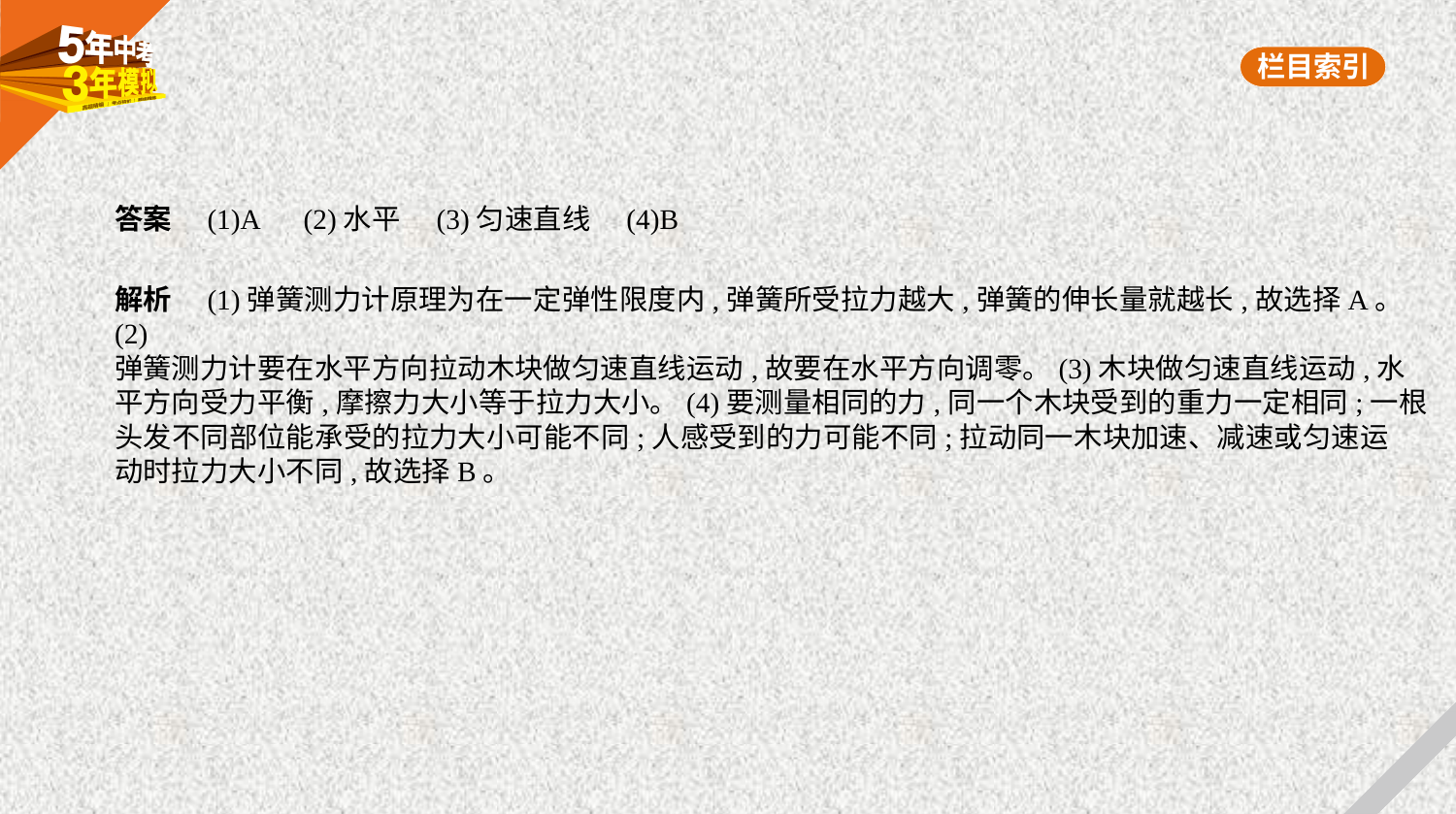

答案　(1)A　(2)水平　(3)匀速直线　(4)B
解析　(1)弹簧测力计原理为在一定弹性限度内,弹簧所受拉力越大,弹簧的伸长量就越长,故选择A。(2)
弹簧测力计要在水平方向拉动木块做匀速直线运动,故要在水平方向调零。(3)木块做匀速直线运动,水
平方向受力平衡,摩擦力大小等于拉力大小。(4)要测量相同的力,同一个木块受到的重力一定相同;一根
头发不同部位能承受的拉力大小可能不同;人感受到的力可能不同;拉动同一木块加速、减速或匀速运
动时拉力大小不同,故选择B。